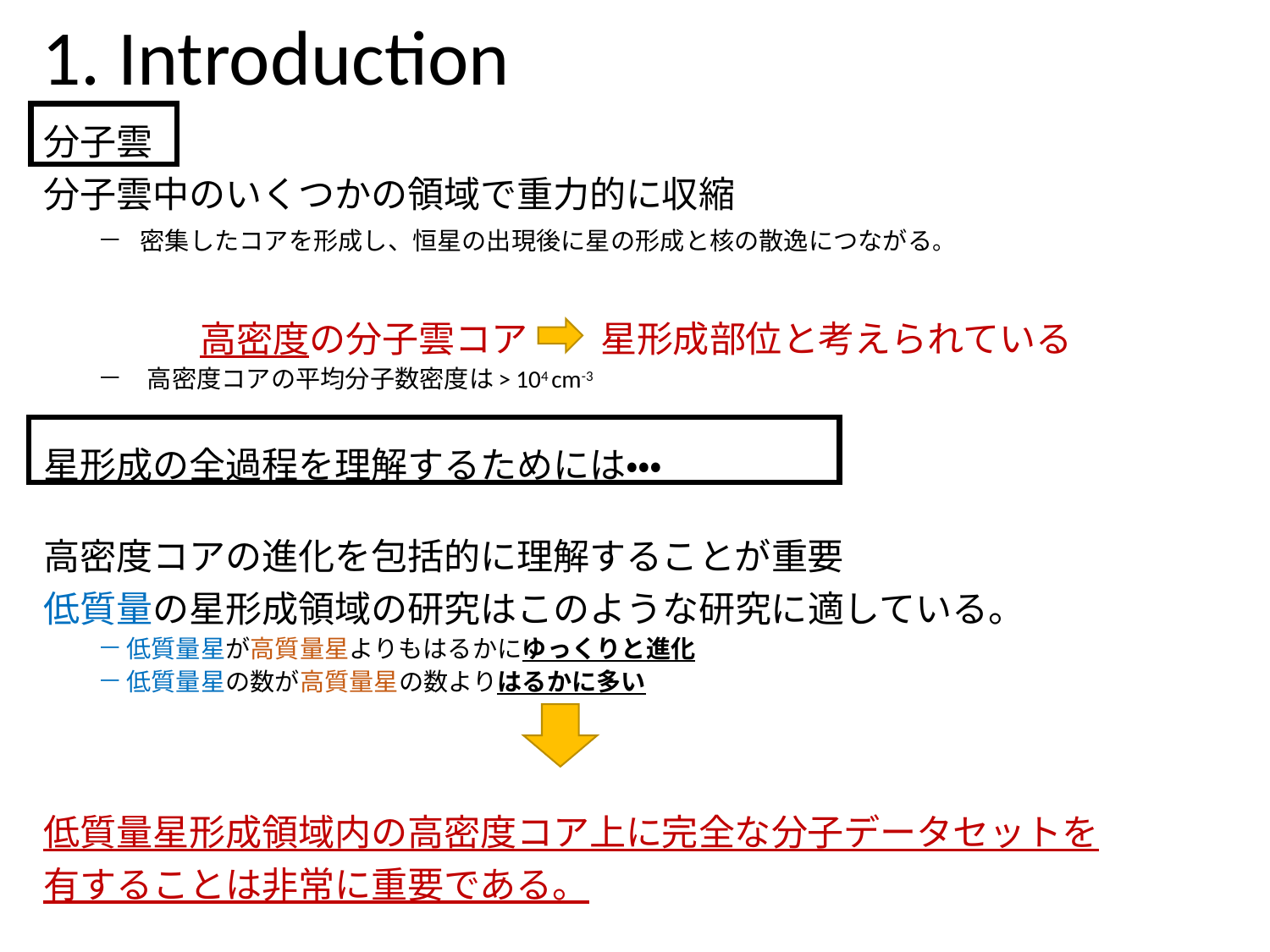

# 1. Introduction

分子雲
分子雲中のいくつかの領域で重力的に収縮
密集したコアを形成し、恒星の出現後に星の形成と核の散逸につながる。

高密度の分子雲コア　　星形成部位と考えられている
   高密度コアの平均分子数密度は> 104 cm-3

星形成の全過程を理解するためには・・・
高密度コアの進化を包括的に理解することが重要
低質量の星形成領域の研究はこのような研究に適している。
低質量星が高質量星よりもはるかにゆっくりと進化
低質量星の数が高質量星の数よりはるかに多い

低質量星形成領域内の高密度コア上に完全な分子データセットを
有することは非常に重要である。